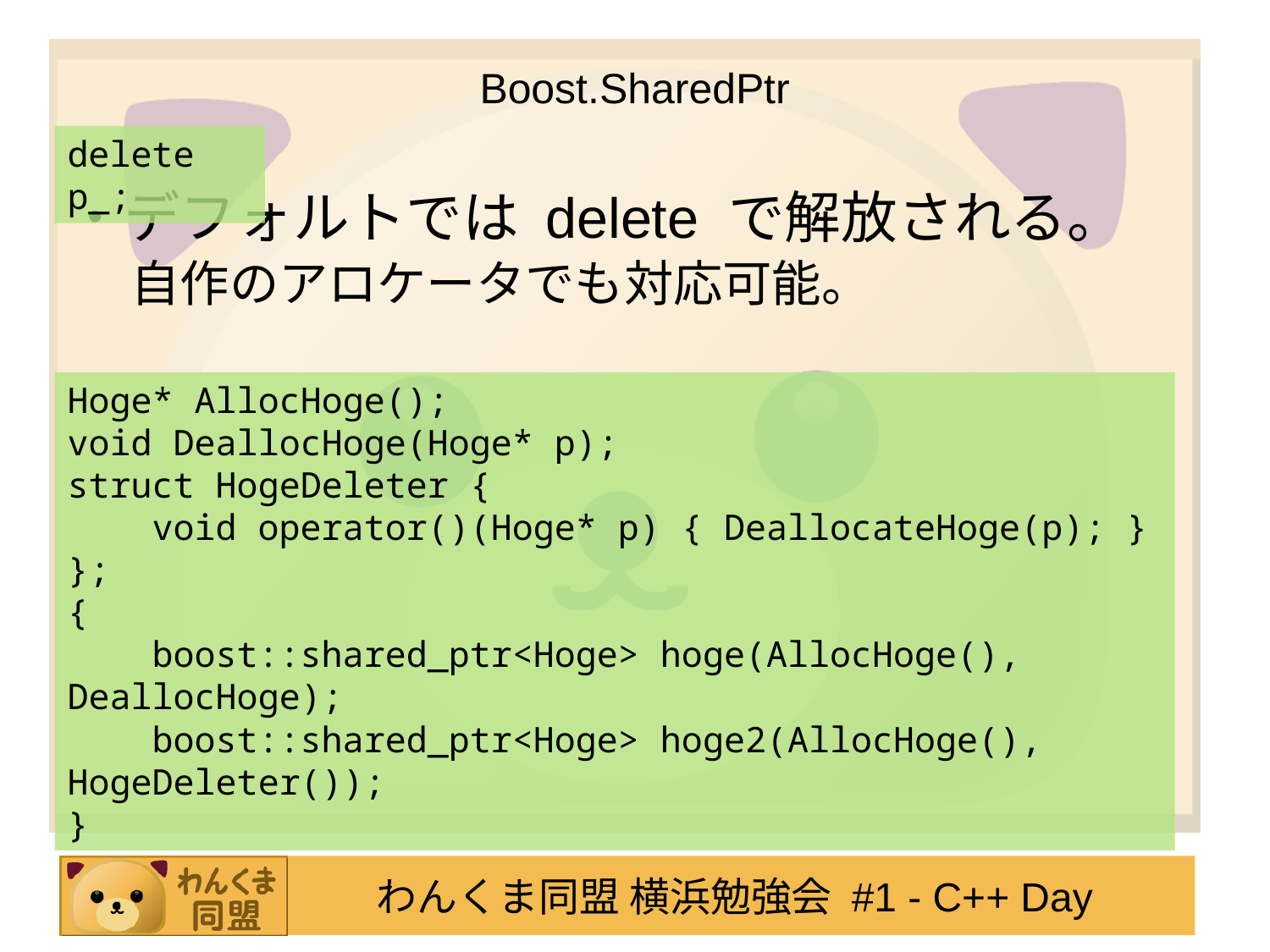

Boost.SharedPtr
delete p_;
・デフォルトでは delete で解放される。
自作のアロケータでも対応可能。
Hoge* AllocHoge();
void DeallocHoge(Hoge* p);
struct HogeDeleter {
    void operator()(Hoge* p) { DeallocateHoge(p); }
};
{
    boost::shared_ptr<Hoge> hoge(AllocHoge(), DeallocHoge);
    boost::shared_ptr<Hoge> hoge2(AllocHoge(), HogeDeleter());
}